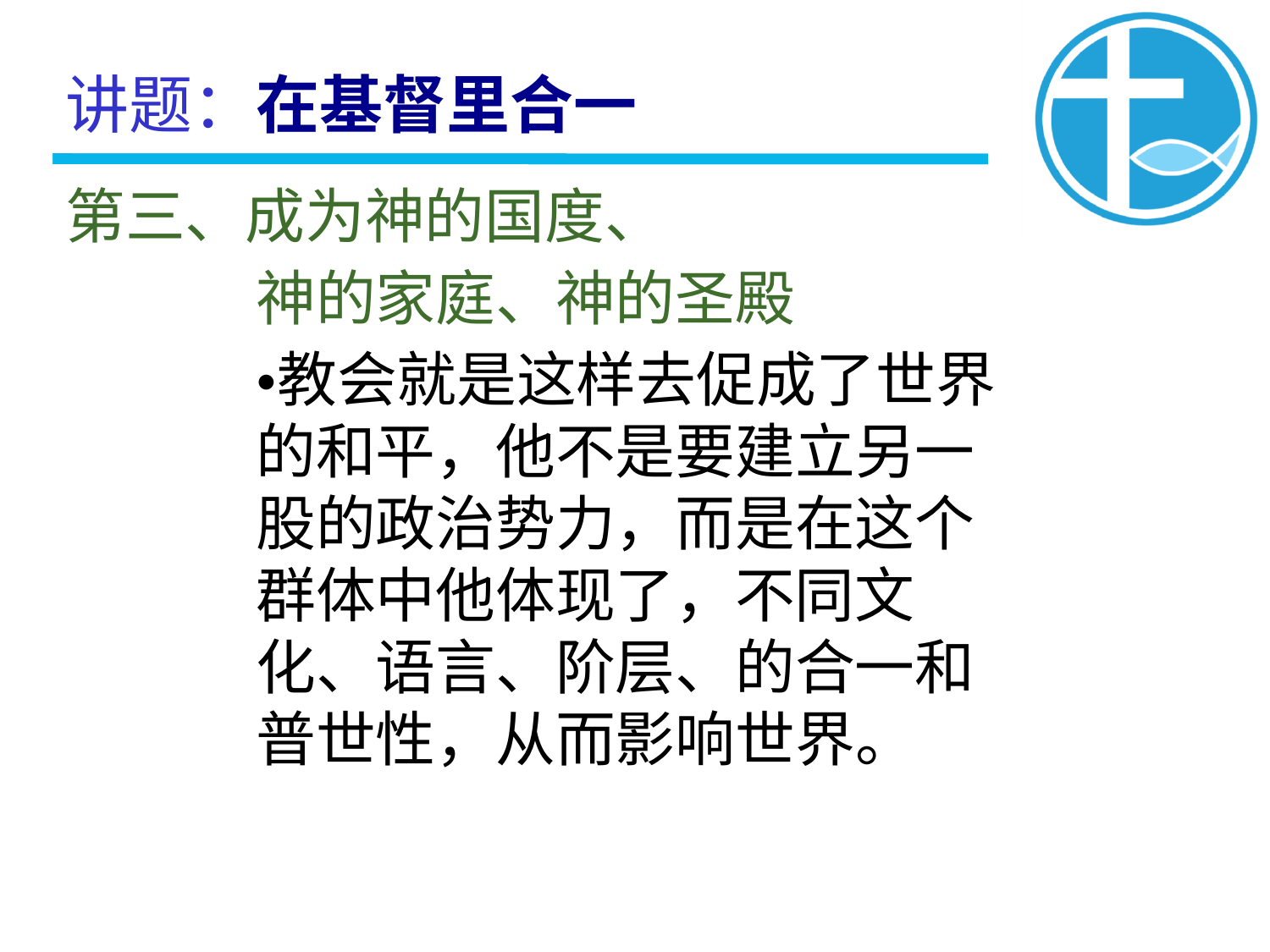

讲题：在基督里合一
第三、成为神的国度、
神的家庭、神的圣殿
教会就是这样去促成了世界的和平，他不是要建立另一股的政治势力，而是在这个群体中他体现了，不同文化、语言、阶层、的合一和普世性，从而影响世界。